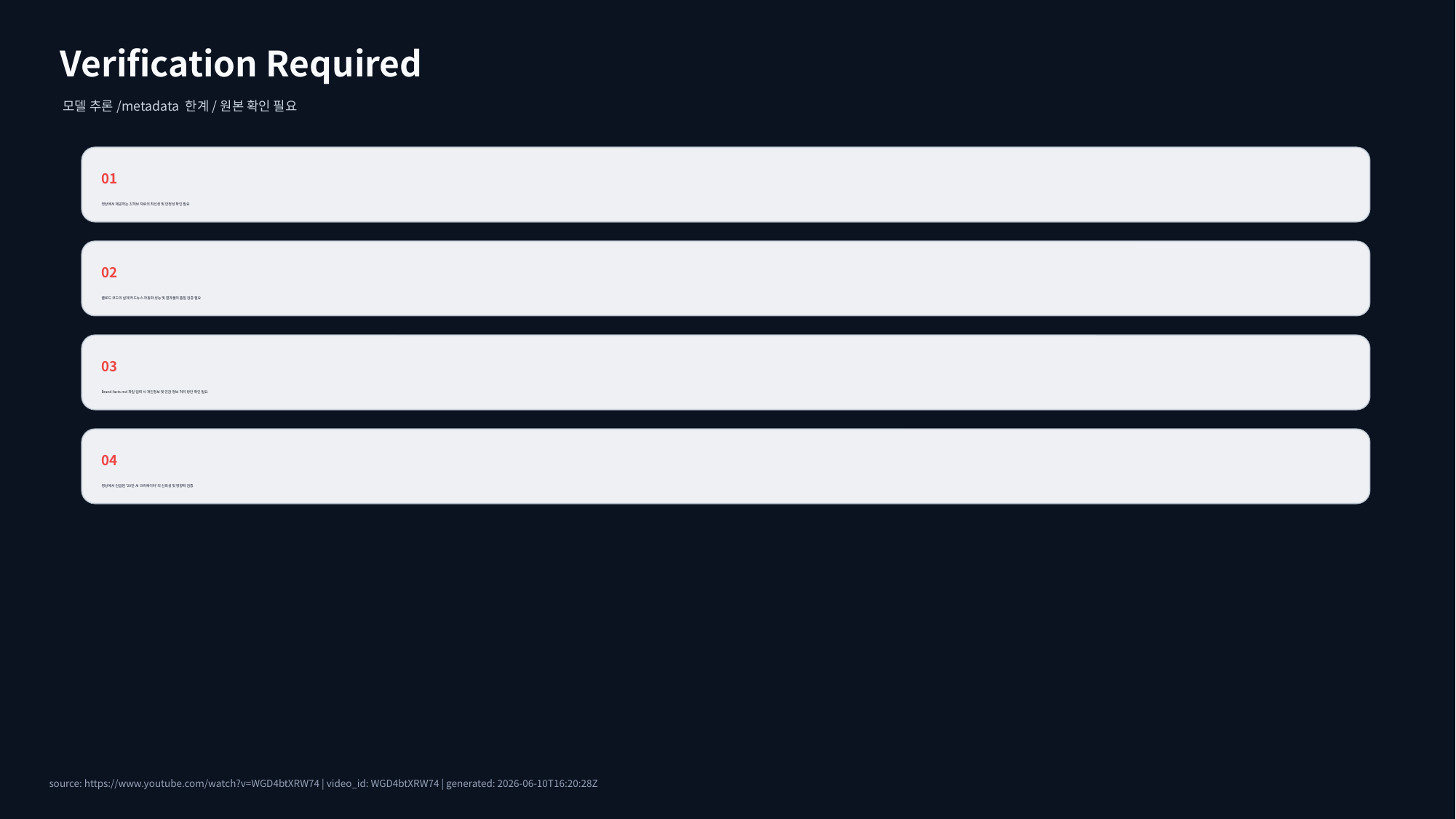

Verification Required
모델 추론/metadata 한계/원본 확인 필요

01
영상에서 제공하는 깃허브 자료의 최신성 및 안정성 확인 필요

02
클로드 코드의 실제 카드뉴스 자동화 성능 및 결과물의 품질 검증 필요

03
Brand-facts.md 파일 입력 시 개인정보 및 민감 정보 처리 방안 확인 필요

04
영상에서 언급된 '20만 AI 크리에이터'의 신뢰성 및 영향력 검증
source: https://www.youtube.com/watch?v=WGD4btXRW74 | video_id: WGD4btXRW74 | generated: 2026-06-10T16:20:28Z